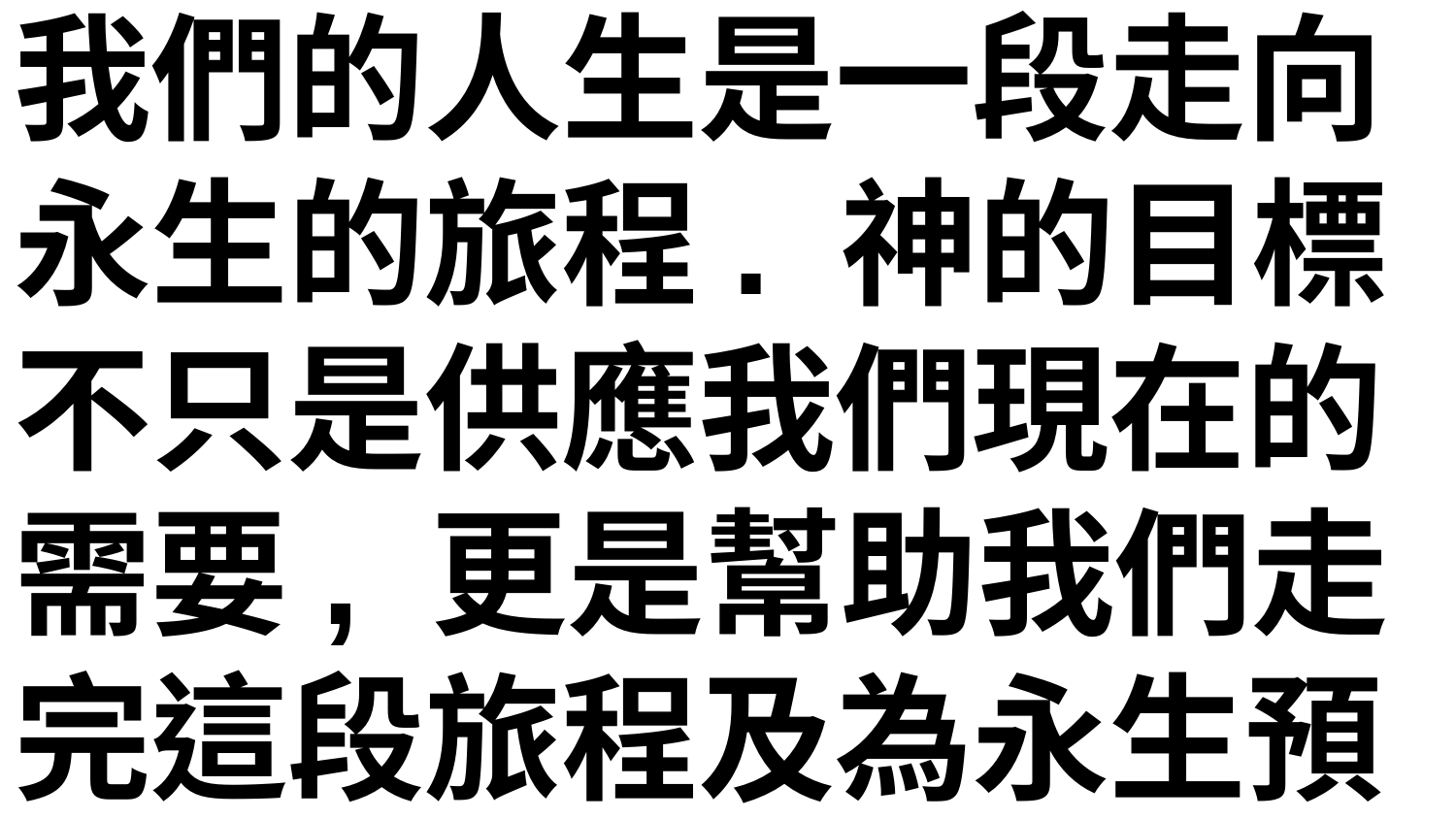

我們的人生是一段走向永生的旅程. 神的目標不只是供應我們現在的需要, 更是幫助我們走完這段旅程及為永生預備.